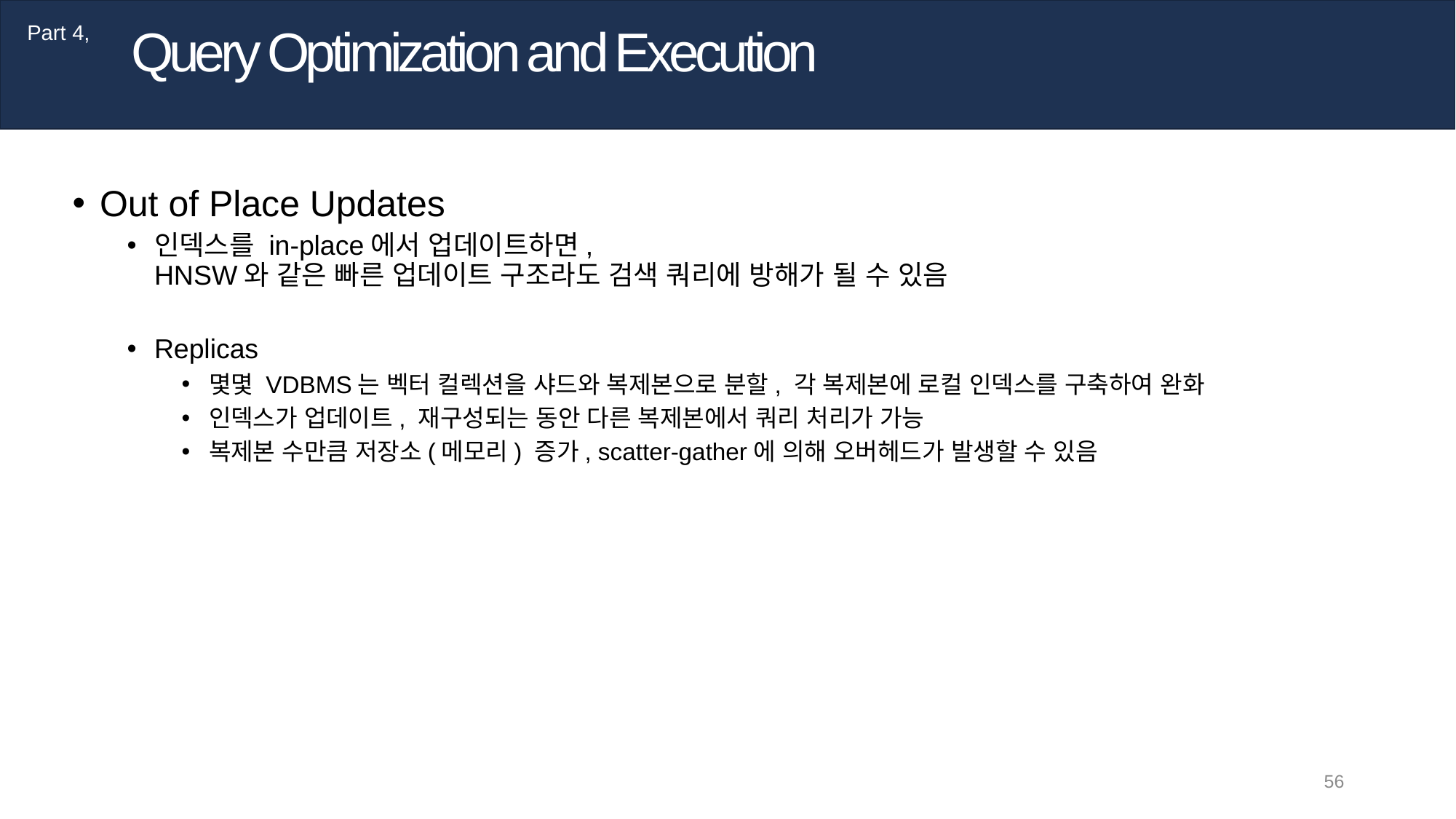

Query Optimization and Execution
Part 4,
Out of Place Updates
인덱스를 in-place에서 업데이트하면,
HNSW와 같은 빠른 업데이트 구조라도 검색 쿼리에 방해가 될 수 있음

Replicas
몇몇 VDBMS는 벡터 컬렉션을 샤드와 복제본으로 분할, 각 복제본에 로컬 인덱스를 구축하여 완화
인덱스가 업데이트, 재구성되는 동안 다른 복제본에서 쿼리 처리가 가능
복제본 수만큼 저장소(메모리) 증가, scatter-gather에 의해 오버헤드가 발생할 수 있음

56